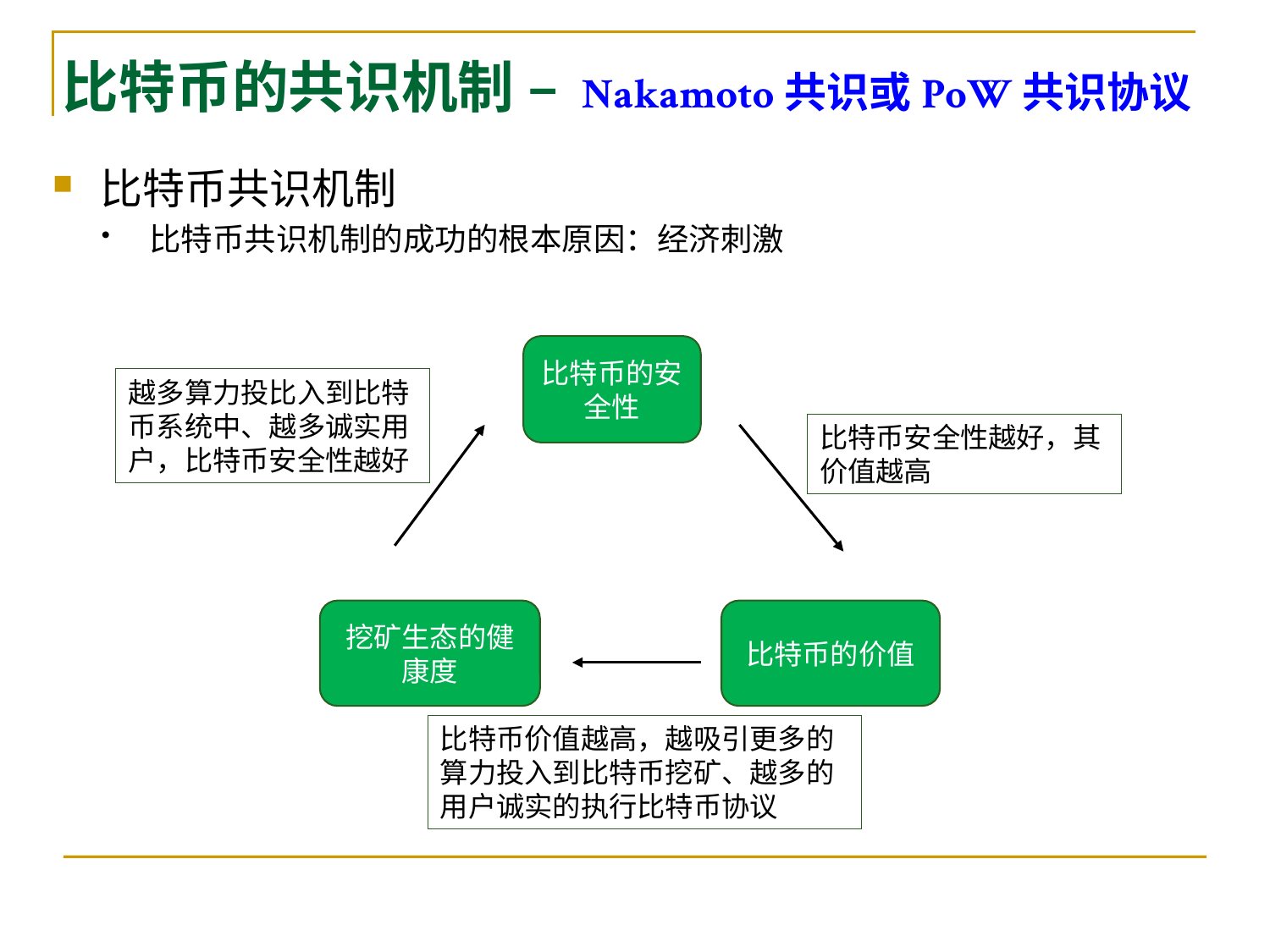

比特币的共识机制 – Nakamoto共识或PoW共识协议
比特币共识机制
比特币共识机制的成功的根本原因：经济刺激

比特币的安全性
比特币的价值
挖矿生态的健康度
越多算力投比入到比特币系统中、越多诚实用户，比特币安全性越好
比特币安全性越好，其价值越高
比特币价值越高，越吸引更多的算力投入到比特币挖矿、越多的用户诚实的执行比特币协议